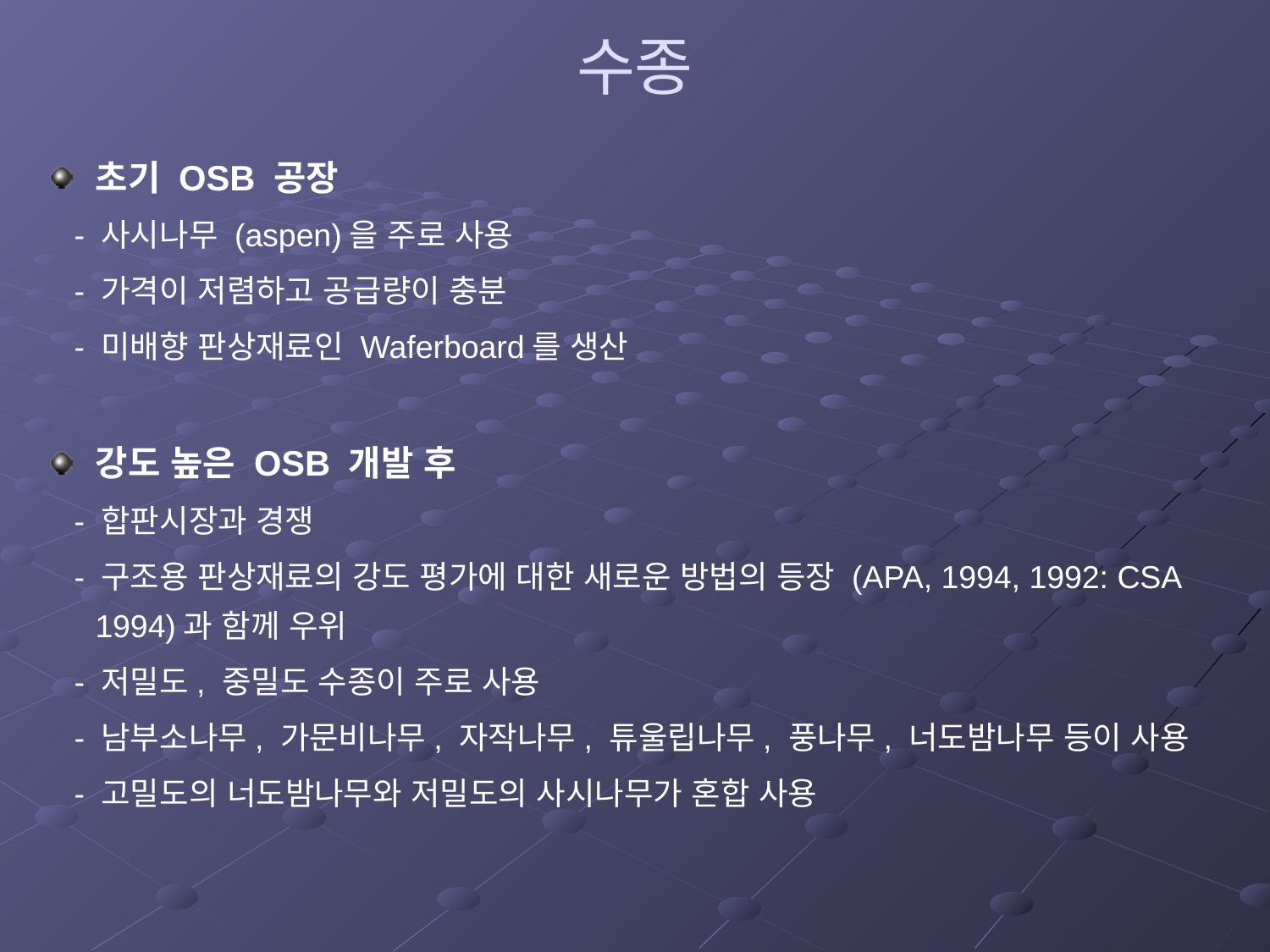

# 수종
초기 OSB 공장
   - 사시나무 (aspen)을 주로 사용
   - 가격이 저렴하고 공급량이 충분
   - 미배향 판상재료인 Waferboard를 생산

강도 높은 OSB 개발 후
   - 합판시장과 경쟁
   - 구조용 판상재료의 강도 평가에 대한 새로운 방법의 등장 (APA, 1994, 1992: CSA 1994)과 함께 우위
   - 저밀도, 중밀도 수종이 주로 사용
   - 남부소나무, 가문비나무, 자작나무, 튜울립나무, 풍나무, 너도밤나무 등이 사용
   - 고밀도의 너도밤나무와 저밀도의 사시나무가 혼합 사용